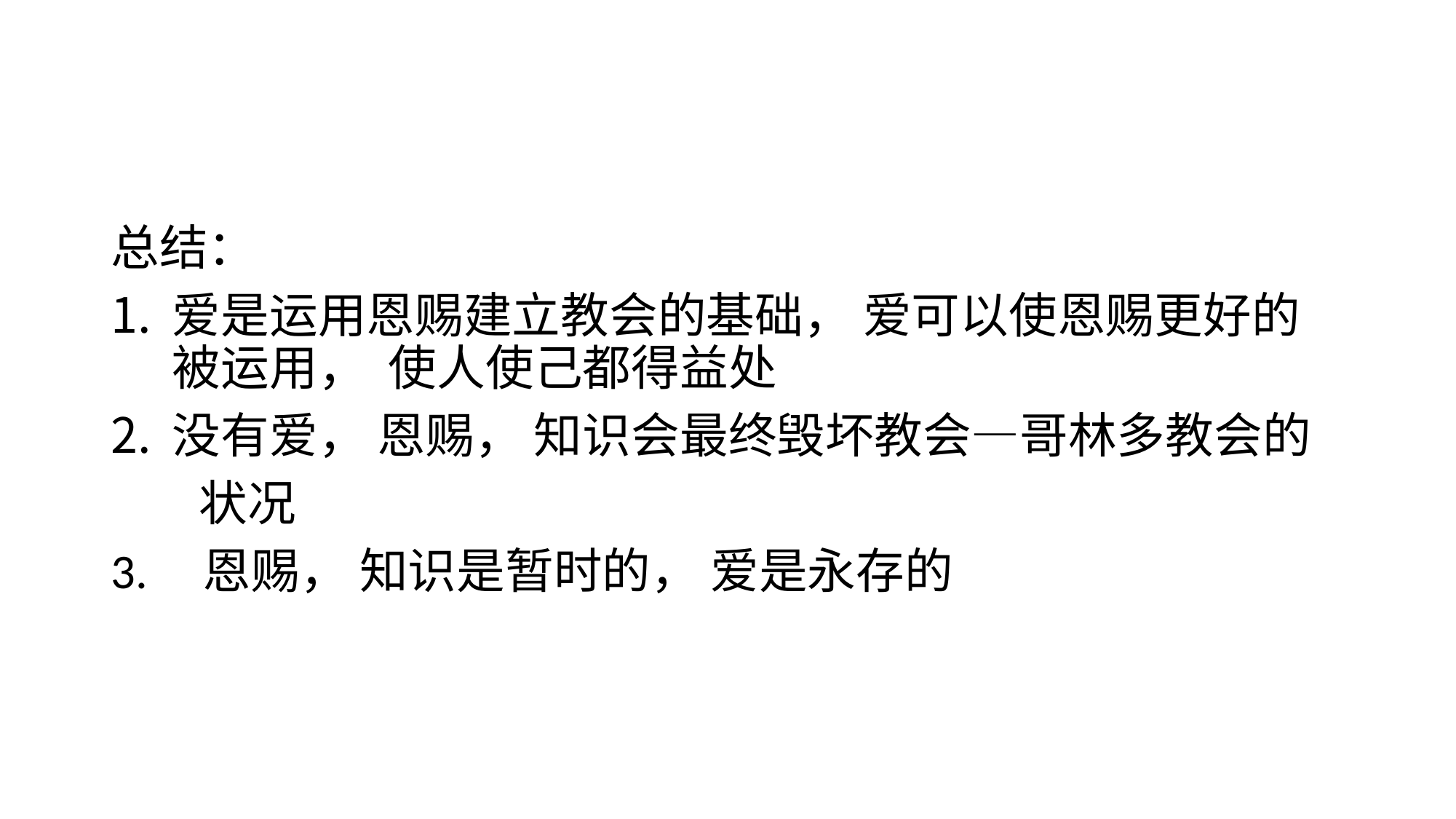

#
总结：
爱是运用恩赐建立教会的基础， 爱可以使恩赐更好的被运用，  使人使己都得益处
没有爱， 恩赐， 知识会最终毁坏教会—哥林多教会的
       状况
3.    恩赐， 知识是暂时的， 爱是永存的